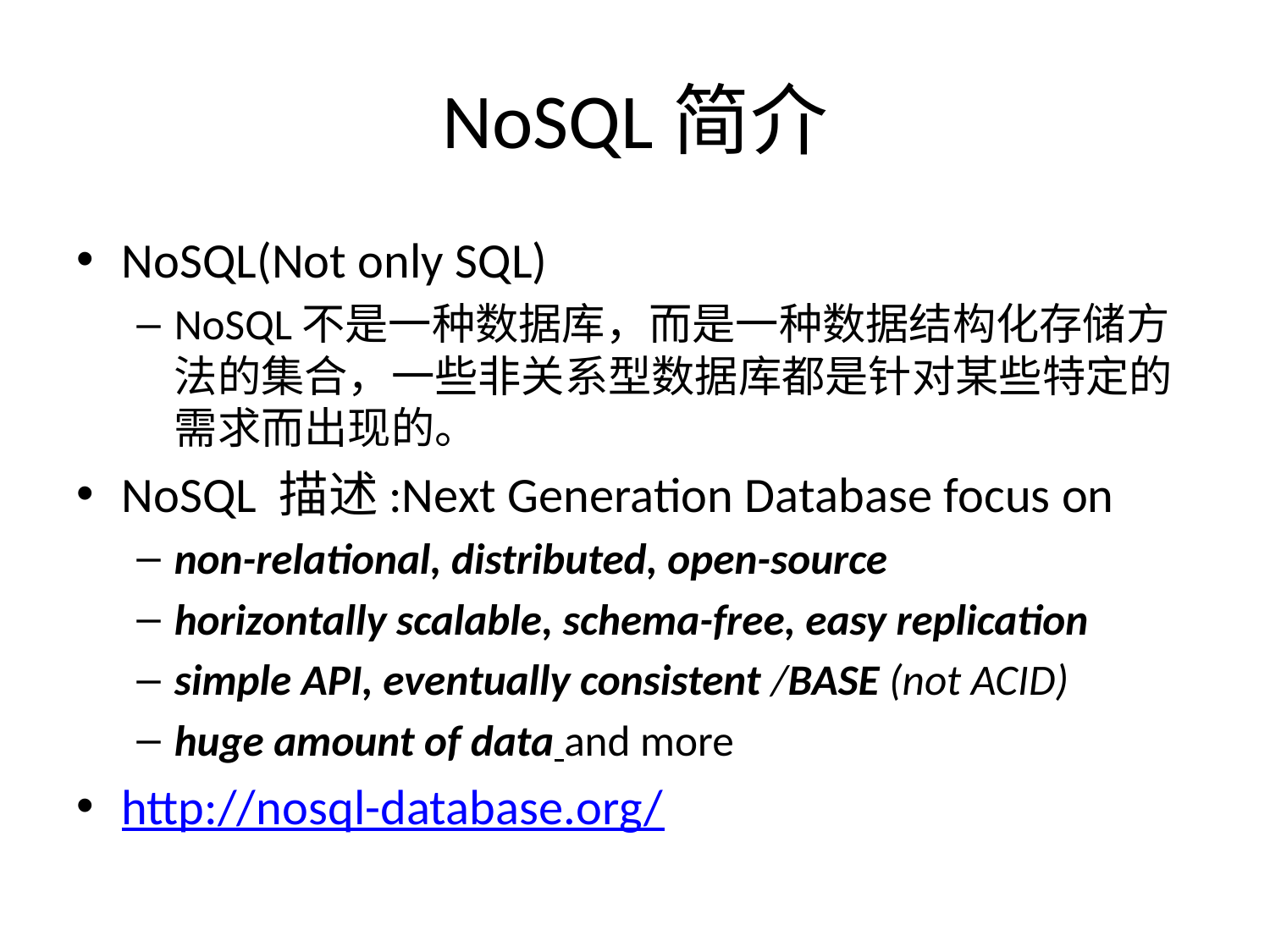

# NoSQL简介
NoSQL(Not only SQL)
NoSQL不是一种数据库，而是一种数据结构化存储方法的集合，一些非关系型数据库都是针对某些特定的需求而出现的。
NoSQL 描述:Next Generation Database focus on
non-relational, distributed, open-source
horizontally scalable, schema-free, easy replication
simple API, eventually consistent /BASE (not ACID)
huge amount of data and more
http://nosql-database.org/